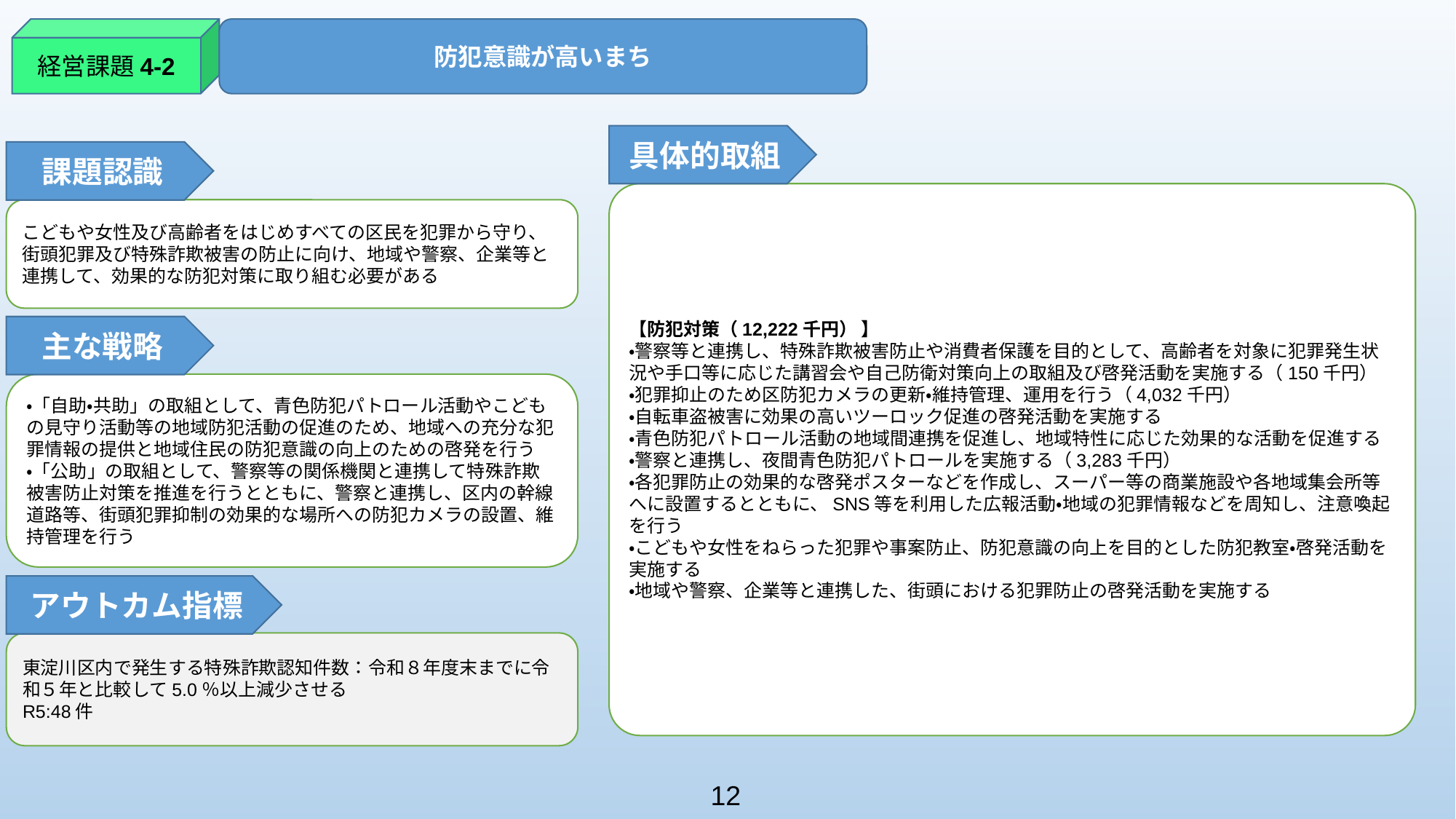

経営課題4-2
防犯意識が高いまち
具体的取組
課題認識
【防犯対策（12,222千円） 】
・警察等と連携し、特殊詐欺被害防止や消費者保護を目的として、高齢者を対象に犯罪発生状況や手口等に応じた講習会や自己防衛対策向上の取組及び啓発活動を実施する（150千円）
・犯罪抑止のため区防犯カメラの更新・維持管理、運用を行う（4,032千円）
・自転車盗被害に効果の高いツーロック促進の啓発活動を実施する
・青色防犯パトロール活動の地域間連携を促進し、地域特性に応じた効果的な活動を促進する
・警察と連携し、夜間青色防犯パトロールを実施する（3,283千円）
・各犯罪防止の効果的な啓発ポスターなどを作成し、スーパー等の商業施設や各地域集会所等へに設置するとともに、SNS等を利用した広報活動・地域の犯罪情報などを周知し、注意喚起を行う
・こどもや女性をねらった犯罪や事案防止、防犯意識の向上を目的とした防犯教室・啓発活動を実施する
・地域や警察、企業等と連携した、街頭における犯罪防止の啓発活動を実施する
こどもや女性及び高齢者をはじめすべての区民を犯罪から守り、街頭犯罪及び特殊詐欺被害の防止に向け、地域や警察、企業等と連携して、効果的な防犯対策に取り組む必要がある
主な戦略
・「自助・共助」の取組として、青色防犯パトロール活動やこどもの見守り活動等の地域防犯活動の促進のため、地域への充分な犯罪情報の提供と地域住民の防犯意識の向上のための啓発を行う
・「公助」の取組として、警察等の関係機関と連携して特殊詐欺被害防止対策を推進を行うとともに、警察と連携し、区内の幹線道路等、街頭犯罪抑制の効果的な場所への防犯カメラの設置、維持管理を行う
アウトカム指標
東淀川区内で発生する特殊詐欺認知件数：令和８年度末までに令和５年と比較して5.0％以上減少させる
R5:48件
12